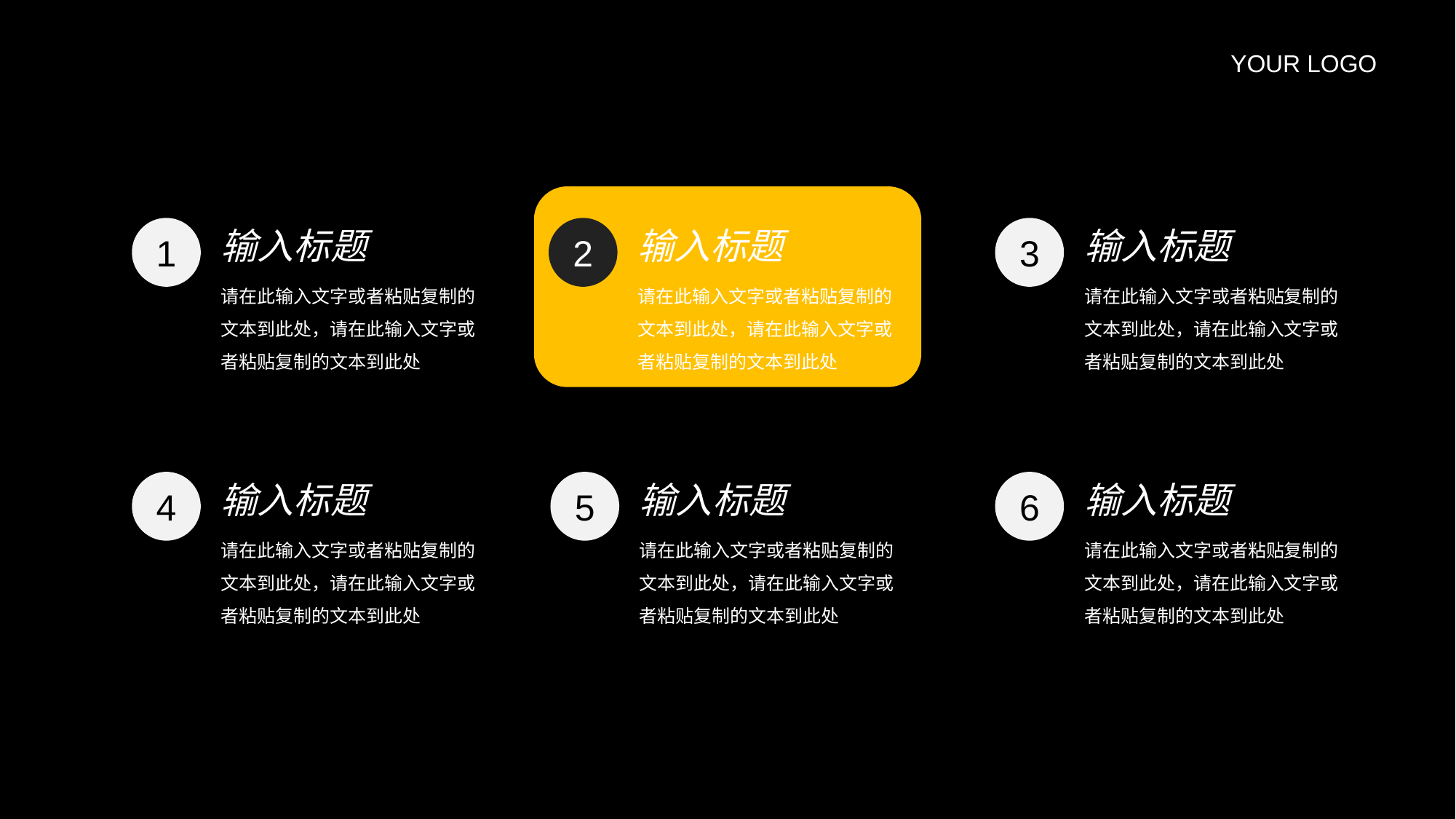

YOUR LOGO

2
输入标题
请在此输入文字或者粘贴复制的文本到此处，请在此输入文字或者粘贴复制的文本到此处
1
输入标题
请在此输入文字或者粘贴复制的文本到此处，请在此输入文字或者粘贴复制的文本到此处
3
输入标题
请在此输入文字或者粘贴复制的文本到此处，请在此输入文字或者粘贴复制的文本到此处
4
输入标题
请在此输入文字或者粘贴复制的文本到此处，请在此输入文字或者粘贴复制的文本到此处
5
输入标题
请在此输入文字或者粘贴复制的文本到此处，请在此输入文字或者粘贴复制的文本到此处
6
输入标题
请在此输入文字或者粘贴复制的文本到此处，请在此输入文字或者粘贴复制的文本到此处